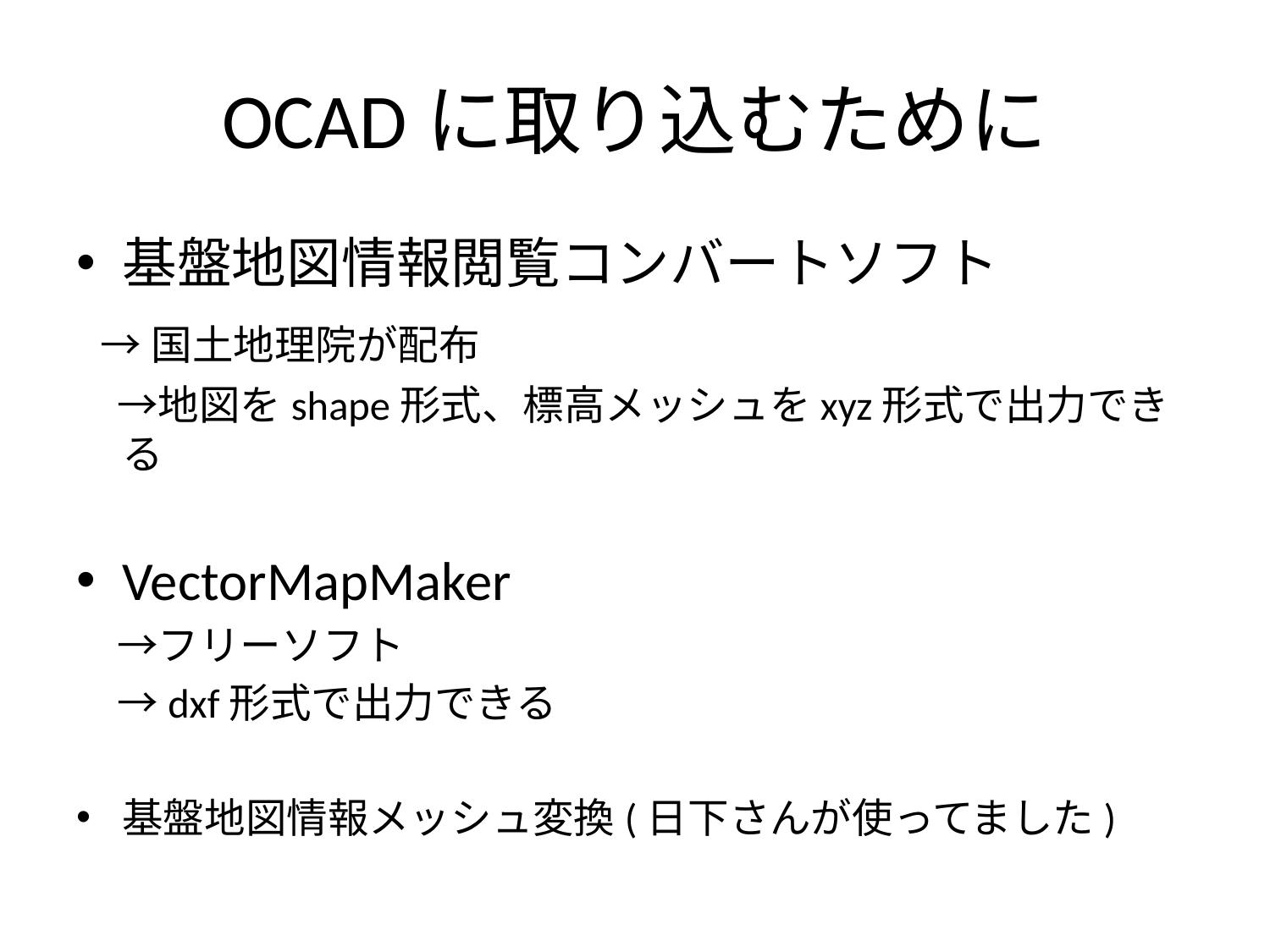

# OCADに取り込むために
基盤地図情報閲覧コンバートソフト
  →国土地理院が配布
　→地図をshape形式、標高メッシュをxyz形式で出力できる

VectorMapMaker
　→フリーソフト
　→dxf形式で出力できる

基盤地図情報メッシュ変換(日下さんが使ってました)